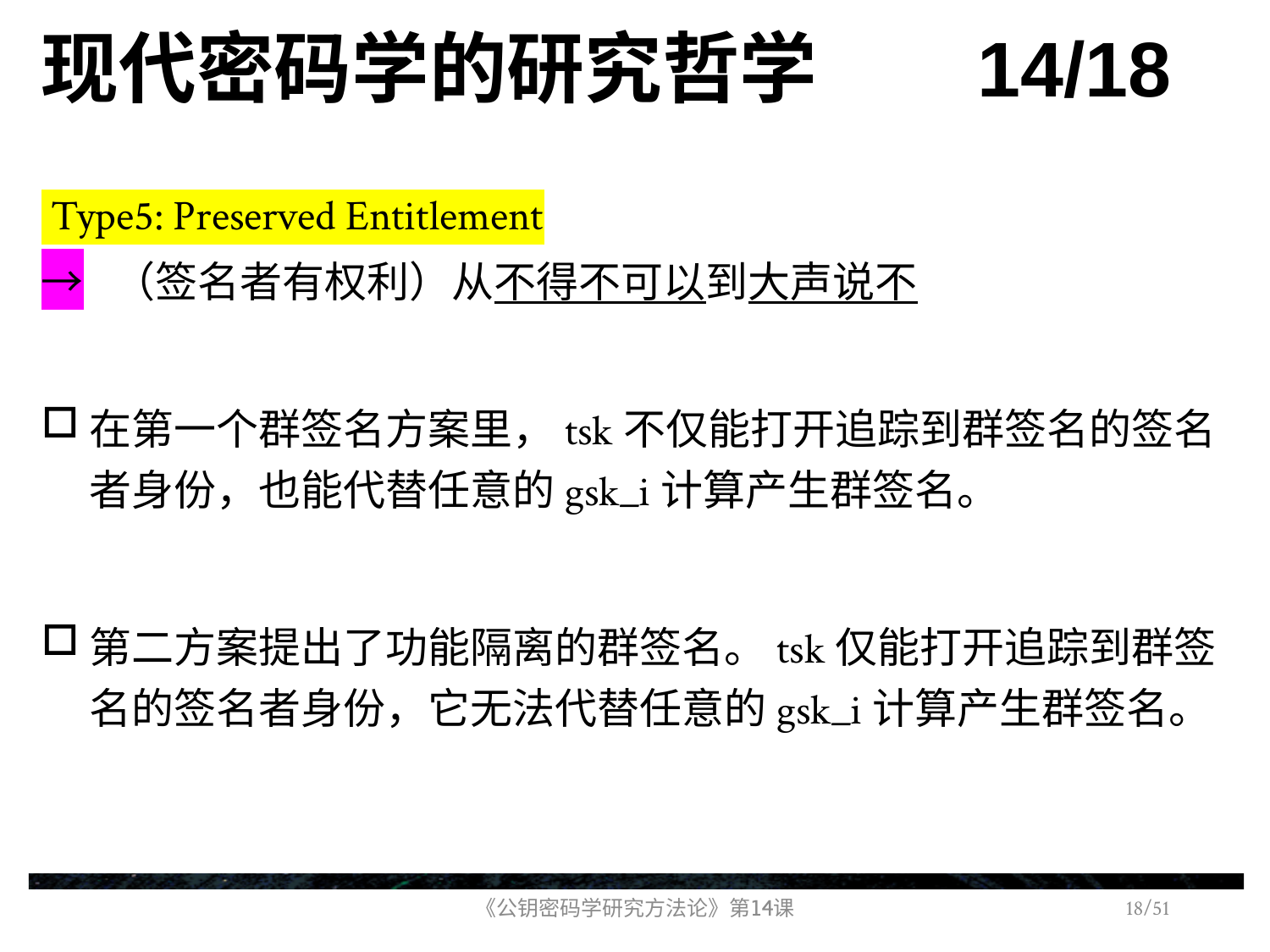

# 现代密码学的研究哲学        14/18
 Type5: Preserved Entitlement
→  （签名者有权利）从不得不可以到大声说不

在第一个群签名方案里，tsk不仅能打开追踪到群签名的签名者身份，也能代替任意的gsk_i计算产生群签名。

第二方案提出了功能隔离的群签名。tsk仅能打开追踪到群签名的签名者身份，它无法代替任意的gsk_i计算产生群签名。
《公钥密码学研究方法论》第14课
18/51